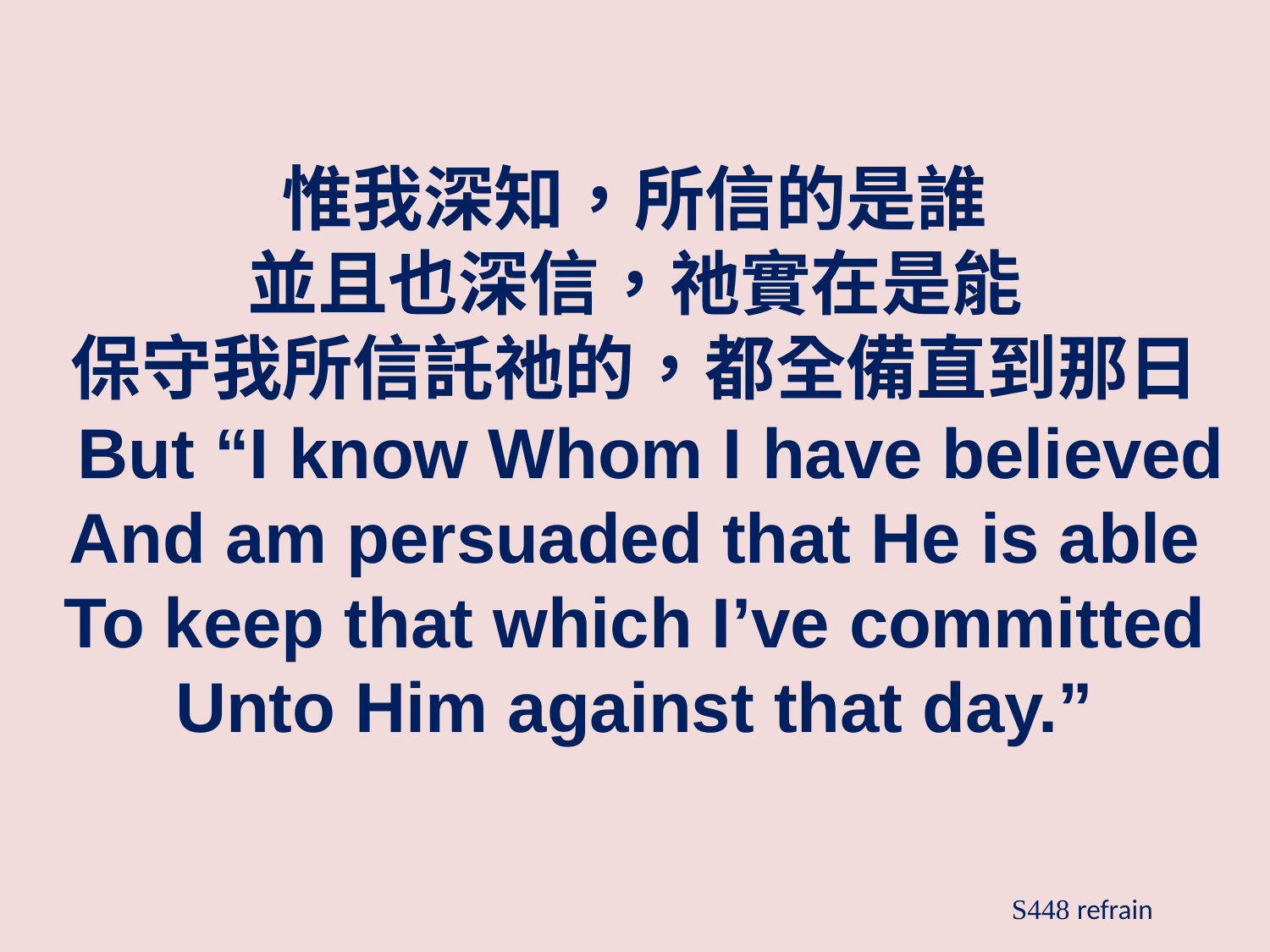

惟我深知，所信的是誰
並且也深信，祂實在是能
保守我所信託祂的，都全備直到那日
 But “I know Whom I have believed
And am persuaded that He is able
To keep that which I’ve committed
Unto Him against that day.”
S448 refrain